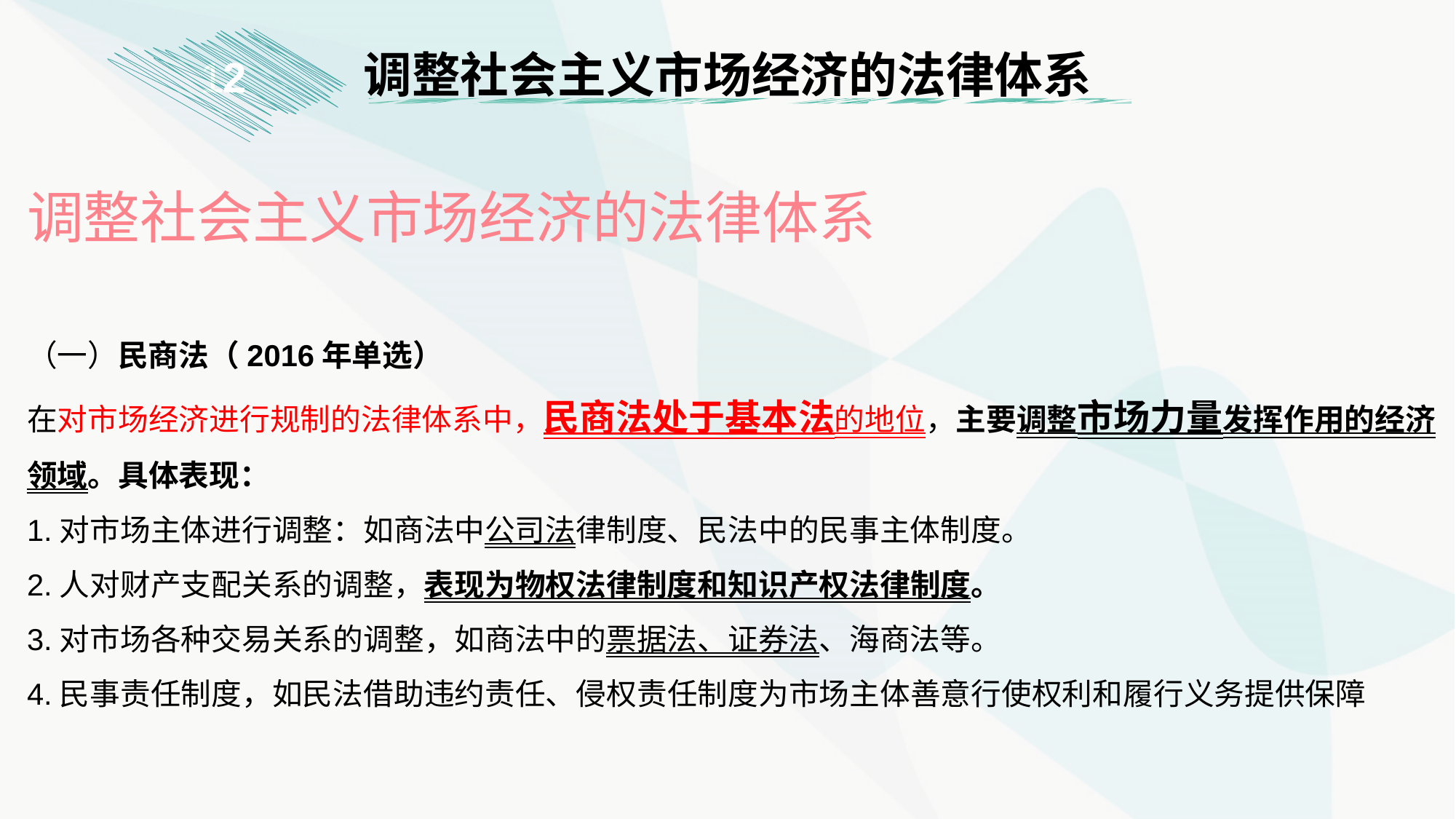

调整社会主义市场经济的法律体系
1
2
调整社会主义市场经济的法律体系

（一）民商法（2016年单选）
在对市场经济进行规制的法律体系中，民商法处于基本法的地位，主要调整市场力量发挥作用的经济领域。具体表现：
1.对市场主体进行调整：如商法中公司法律制度、民法中的民事主体制度。
2.人对财产支配关系的调整，表现为物权法律制度和知识产权法律制度。
3.对市场各种交易关系的调整，如商法中的票据法、证券法、海商法等。
4.民事责任制度，如民法借助违约责任、侵权责任制度为市场主体善意行使权利和履行义务提供保障